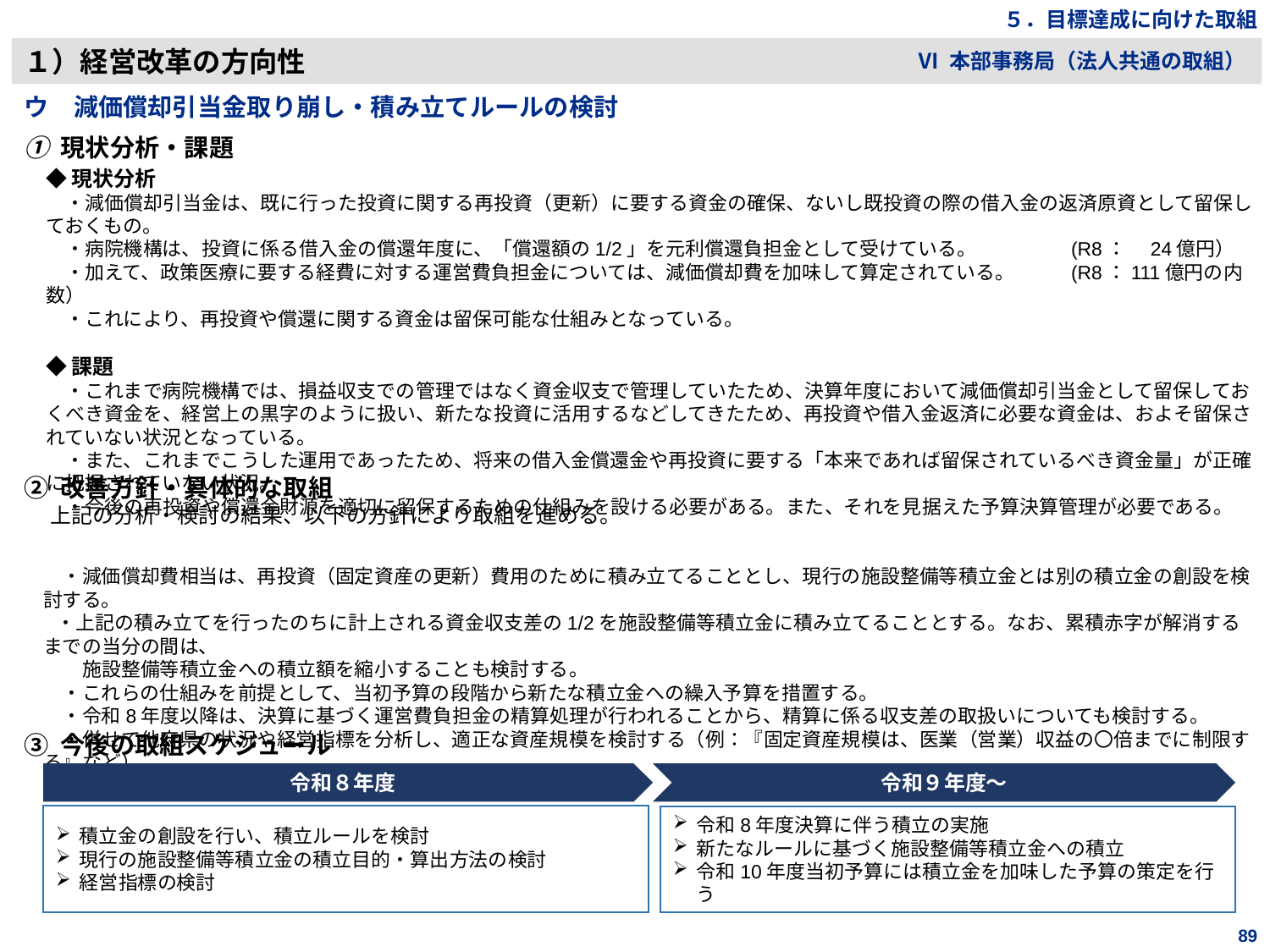

５．目標達成に向けた取組
１）経営改革の方向性
Ⅵ 本部事務局（法人共通の取組）
ウ　減価償却引当金取り崩し・積み立てルールの検討
① 現状分析・課題
◆現状分析
　・減価償却引当金は、既に行った投資に関する再投資（更新）に要する資金の確保、ないし既投資の際の借入金の返済原資として留保しておくもの。
　・病院機構は、投資に係る借入金の償還年度に、「償還額の1/2」を元利償還負担金として受けている。	 (R8：　24億円）
　・加えて、政策医療に要する経費に対する運営費負担金については、減価償却費を加味して算定されている。	 (R8：111億円の内数）
　・これにより、再投資や償還に関する資金は留保可能な仕組みとなっている。

◆課題
　・これまで病院機構では、損益収支での管理ではなく資金収支で管理していたため、決算年度において減価償却引当金として留保しておくべき資金を、経営上の黒字のように扱い、新たな投資に活用するなどしてきたため、再投資や借入金返済に必要な資金は、およそ留保されていない状況となっている。
　・また、これまでこうした運用であったため、将来の借入金償還金や再投資に要する「本来であれば留保されているべき資金量」が正確に把握されていない状況。
　・今後の再投資や償還金財源を適切に留保するための仕組みを設ける必要がある。また、それを見据えた予算決算管理が必要である。
② 改善方針・具体的な取組
　 上記の分析・検討の結果、以下の方針により取組を進める。

　・減価償却費相当は、再投資（固定資産の更新）費用のために積み立てることとし、現行の施設整備等積立金とは別の積立金の創設を検討する。
  ・上記の積み立てを行ったのちに計上される資金収支差の1/2を施設整備等積立金に積み立てることとする。なお、累積赤字が解消するまでの当分の間は、
　　施設整備等積立金への積立額を縮小することも検討する。
　・これらの仕組みを前提として、当初予算の段階から新たな積立金への繰入予算を措置する。
　・令和8年度以降は、決算に基づく運営費負担金の精算処理が行われることから、精算に係る収支差の取扱いについても検討する。
　・併せて他府県の状況や経営指標を分析し、適正な資産規模を検討する（例：『固定資産規模は、医業（営業）収益の〇倍までに制限する』など）。

③ 今後の取組スケジュール
令和８年度
令和９年度～
積立金の創設を行い、積立ルールを検討
現行の施設整備等積立金の積立目的・算出方法の検討
経営指標の検討
令和8年度決算に伴う積立の実施
新たなルールに基づく施設整備等積立金への積立
令和10年度当初予算には積立金を加味した予算の策定を行う
89